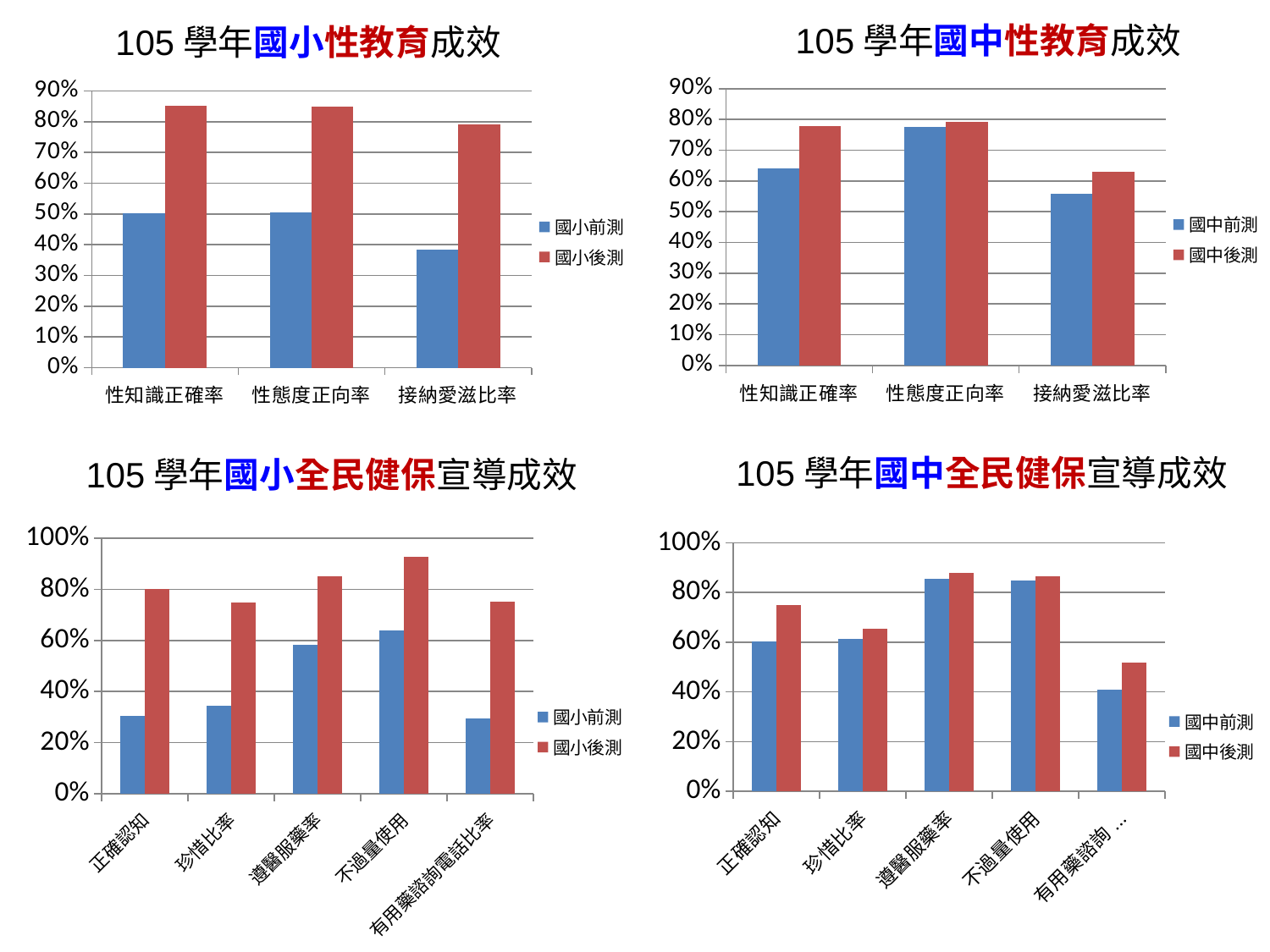

105學年國中性教育成效
105學年國小性教育成效

### Chart

| Category |  |  |
|---|---|---|
| 性知識正確率 | 0.6413532128514057 | 0.7783319191919192 |
| 性態度正向率 | 0.7766395582329316 | 0.7934026262626263 |
| 接納愛滋比率 | 0.5591718875502009 | 0.6305852525252525 |

### Chart

| Category |  |  |
|---|---|---|
| 性知識正確率 | 0.5019759933774833 | 0.8507323481116583 |
| 性態度正向率 | 0.5058336092715232 | 0.847494909688013 |
| 接納愛滋比率 | 0.3839746688741722 | 0.79085960591133 |
105學年國中全民健保宣導成效
105學年國小全民健保宣導成效

### Chart

| Category |  |  |
|---|---|---|
| 正確認知 | 0.3034021523178808 | 0.8012668308702791 |
| 珍惜比率 | 0.3462372516556292 | 0.7472259441707718 |
| 遵醫服藥率 | 0.5837791390728476 | 0.8511862068965517 |
| 不過量使用 | 0.6403903973509936 | 0.9274903119868635 |
| 有用藥諮詢電話比率 | 0.2952791390728478 | 0.7519067323481118 |

### Chart

| Category |  |  |
|---|---|---|
| 正確認知 | 0.6033190763052209 | 0.7483214141414141 |
| 珍惜比率 | 0.6116259036144578 | 0.6547602020202021 |
| 遵醫服藥率 | 0.8539315261044178 | 0.8801751515151516 |
| 不過量使用 | 0.8473650602409639 | 0.8657789898989899 |
| 有用藥諮詢電話比率 | 0.41021405622489965 | 0.5178103030303031 |